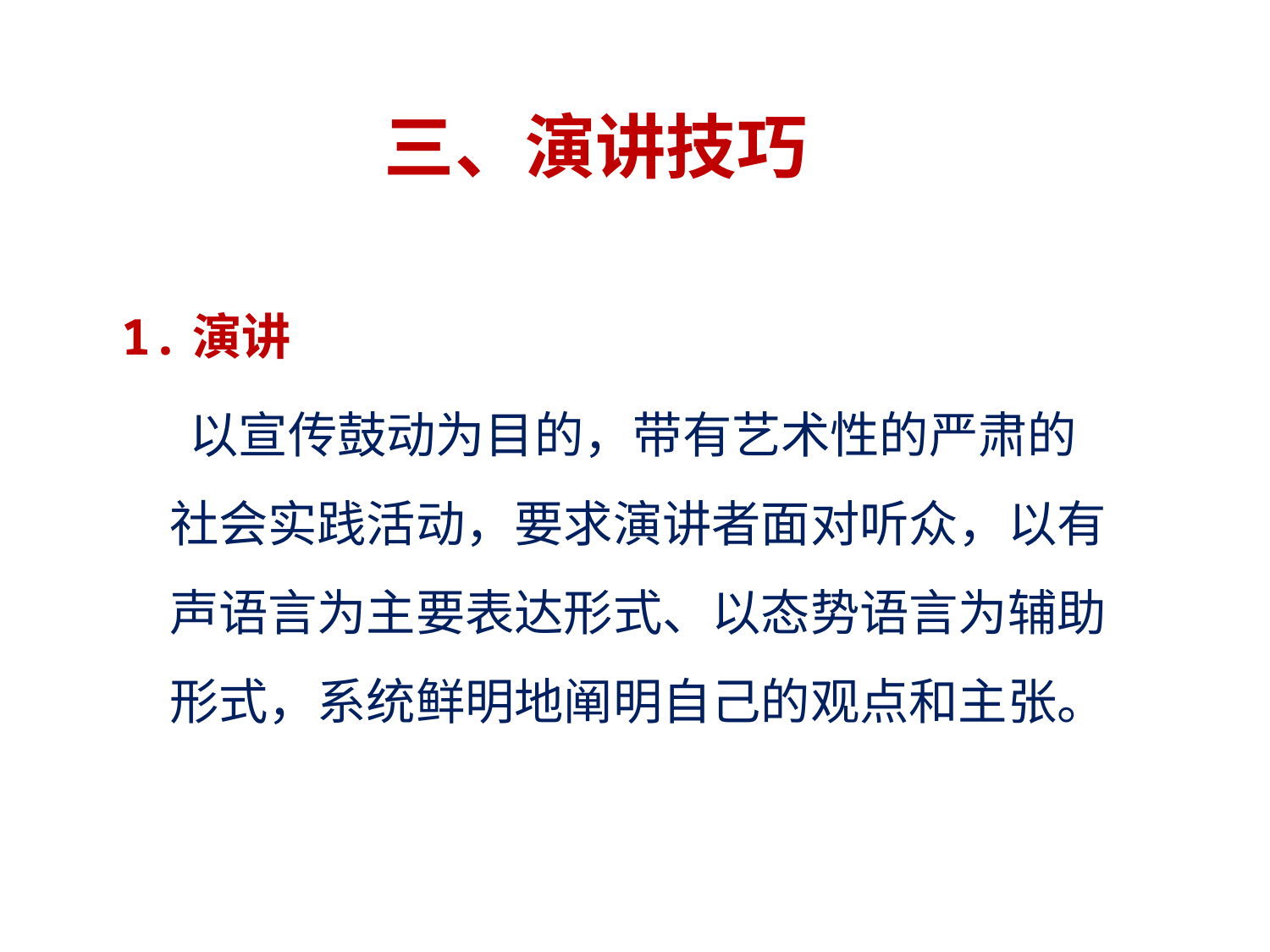

# 三、演讲技巧
1.演讲
     以宣传鼓动为目的，带有艺术性的严肃的社会实践活动，要求演讲者面对听众，以有声语言为主要表达形式、以态势语言为辅助形式，系统鲜明地阐明自己的观点和主张。